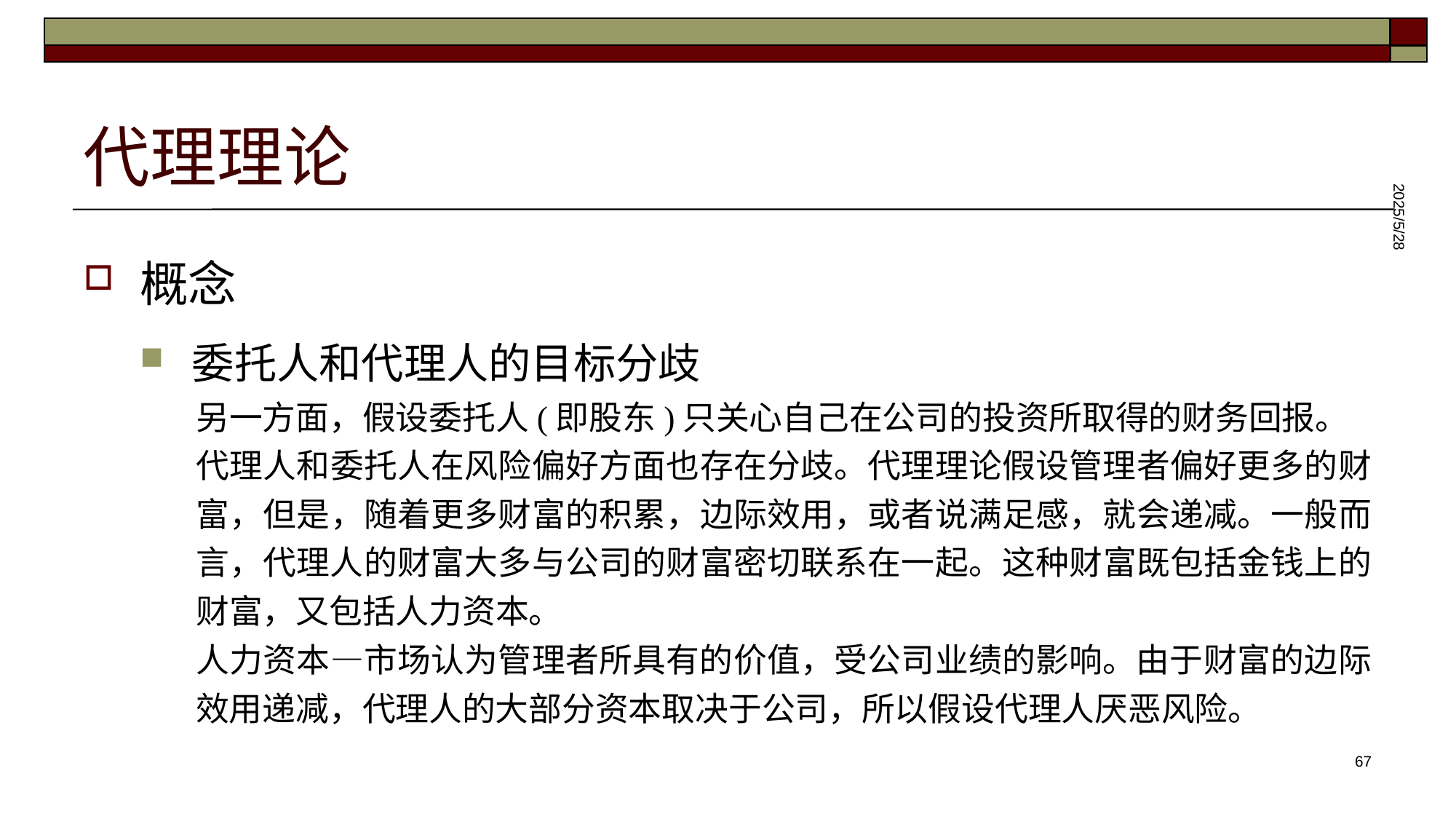

# 代理理论
2025/5/28
概念
委托人和代理人的目标分歧
另一方面，假设委托人(即股东)只关心自己在公司的投资所取得的财务回报。
代理人和委托人在风险偏好方面也存在分歧。代理理论假设管理者偏好更多的财富，但是，随着更多财富的积累，边际效用，或者说满足感，就会递减。一般而言，代理人的财富大多与公司的财富密切联系在一起。这种财富既包括金钱上的财富，又包括人力资本。
人力资本—市场认为管理者所具有的价值，受公司业绩的影响。由于财富的边际效用递减，代理人的大部分资本取决于公司，所以假设代理人厌恶风险。

67